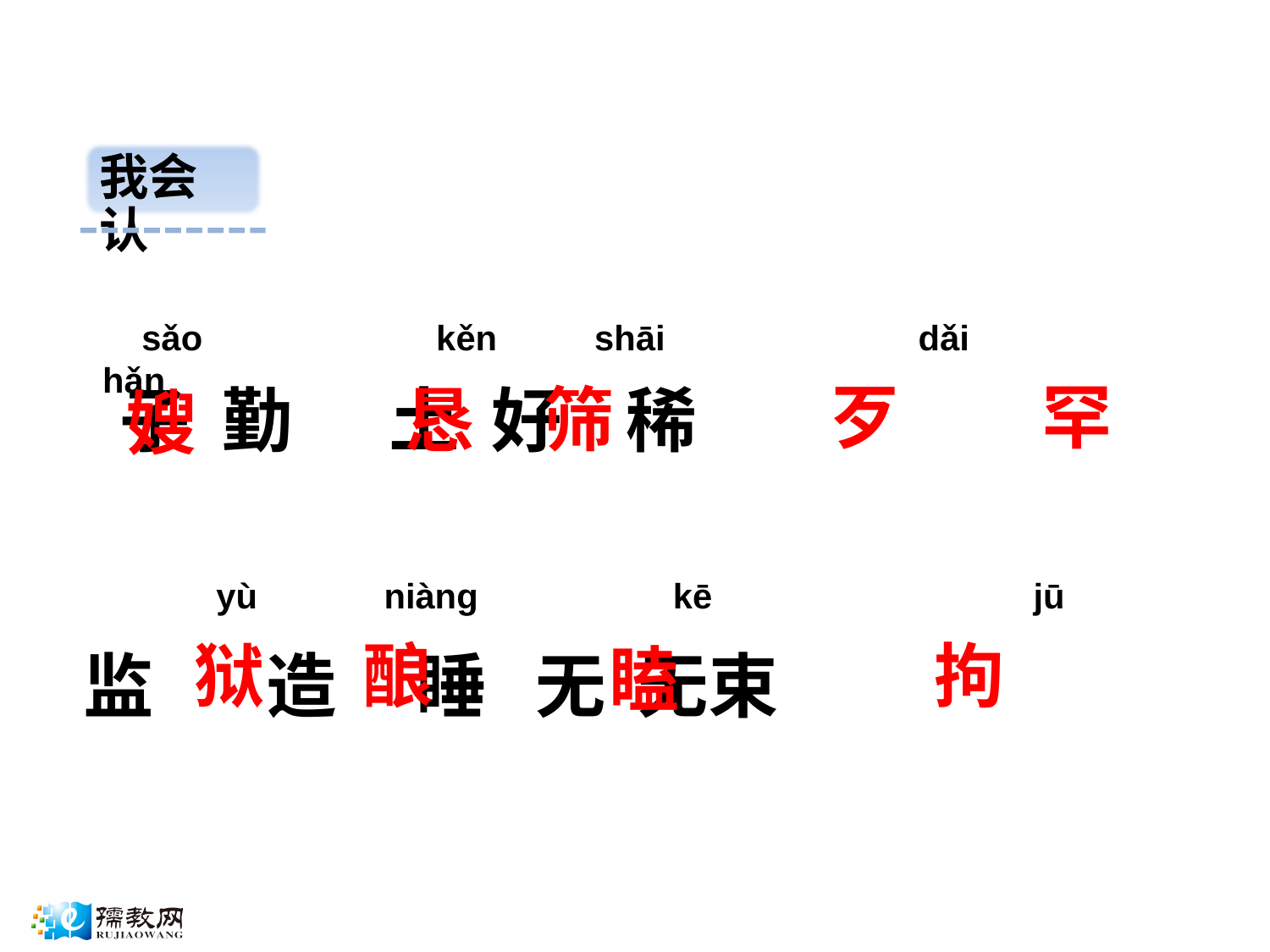

我会认

    sǎo                        kěn          shāi                          dǎi                  hǎn
歹
罕
筛
     子  勤      土  好    稀
恳
嫂
        yù             niàng                    kē                                 jū
狱
拘
酿
瞌
   监       造     睡   无  无束